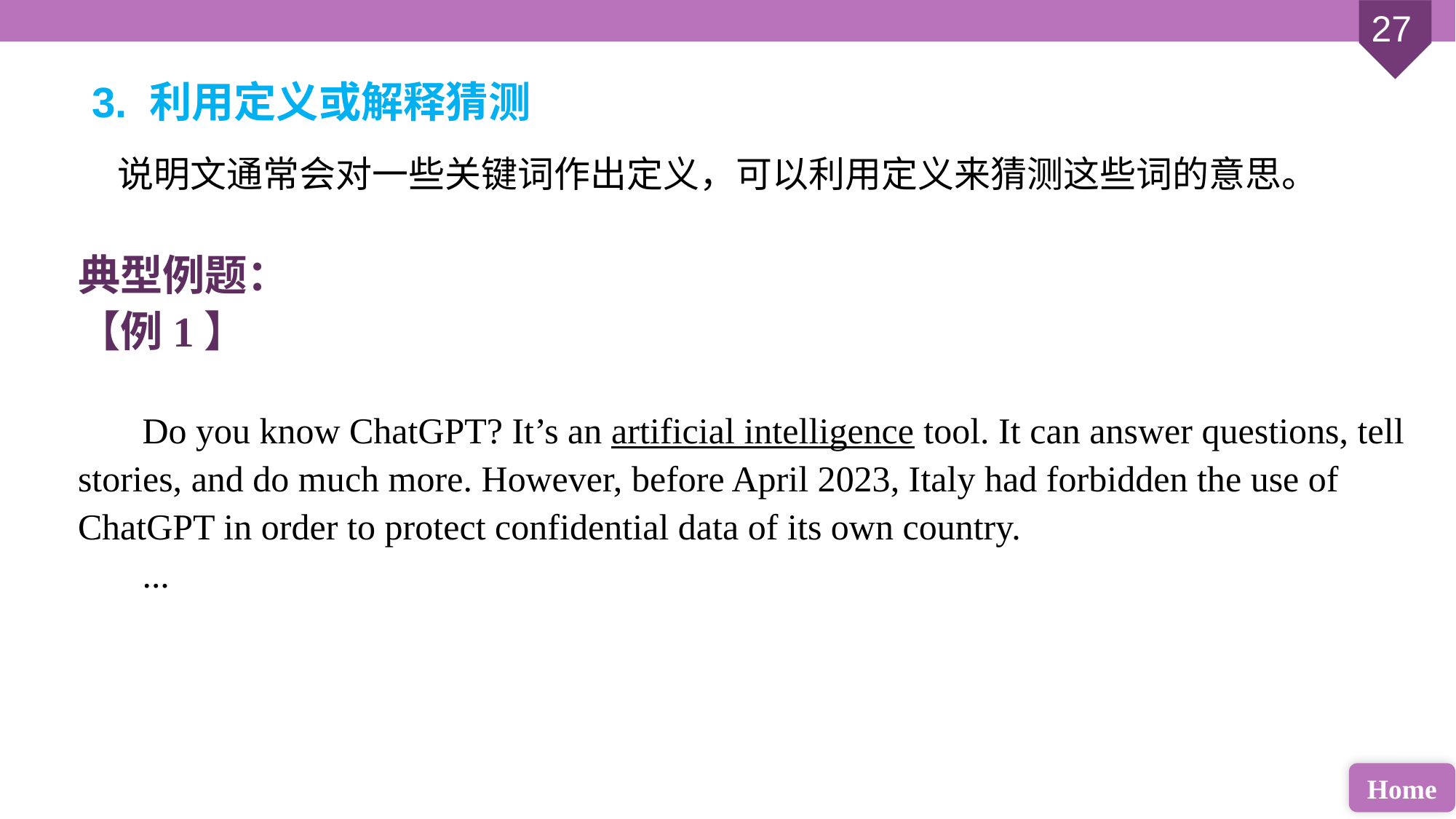

3. 利用定义或解释猜测

说明文通常会对一些关键词作出定义，可以利用定义来猜测这些词的意思。
典型例题：
【例1】

Do you know ChatGPT? It’s an artificial intelligence tool. It can answer questions, tell stories, and do much more. However, before April 2023, Italy had forbidden the use of ChatGPT in order to protect confidential data of its own country.
...